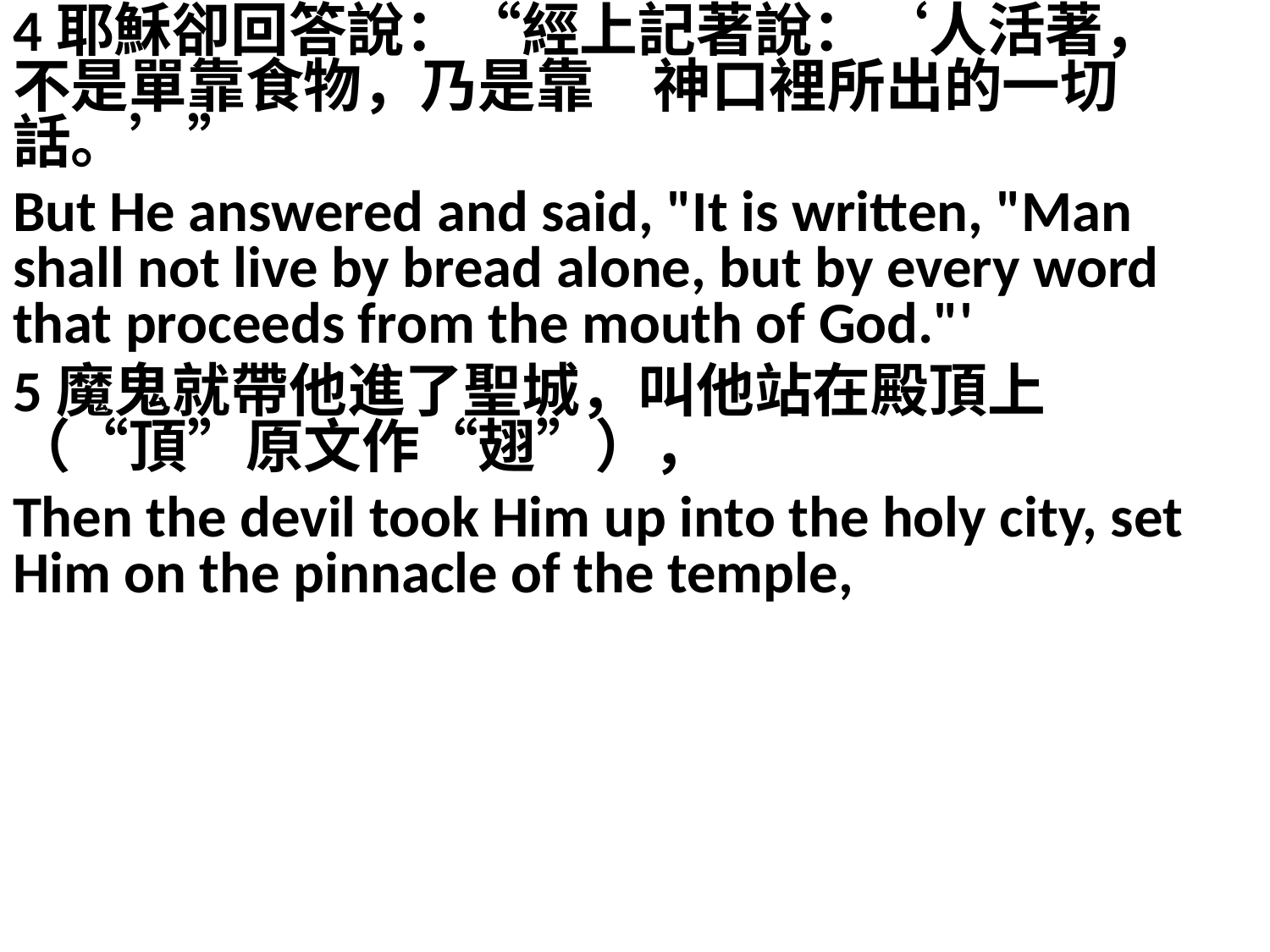

4耶穌卻回答說：“經上記著說：‘人活著，不是單靠食物，乃是靠　神口裡所出的一切話。’”
But He answered and said, "It is written, "Man shall not live by bread alone, but by every word that proceeds from the mouth of God."'
5魔鬼就帶他進了聖城，叫他站在殿頂上（“頂”原文作“翅”），
Then the devil took Him up into the holy city, set Him on the pinnacle of the temple,